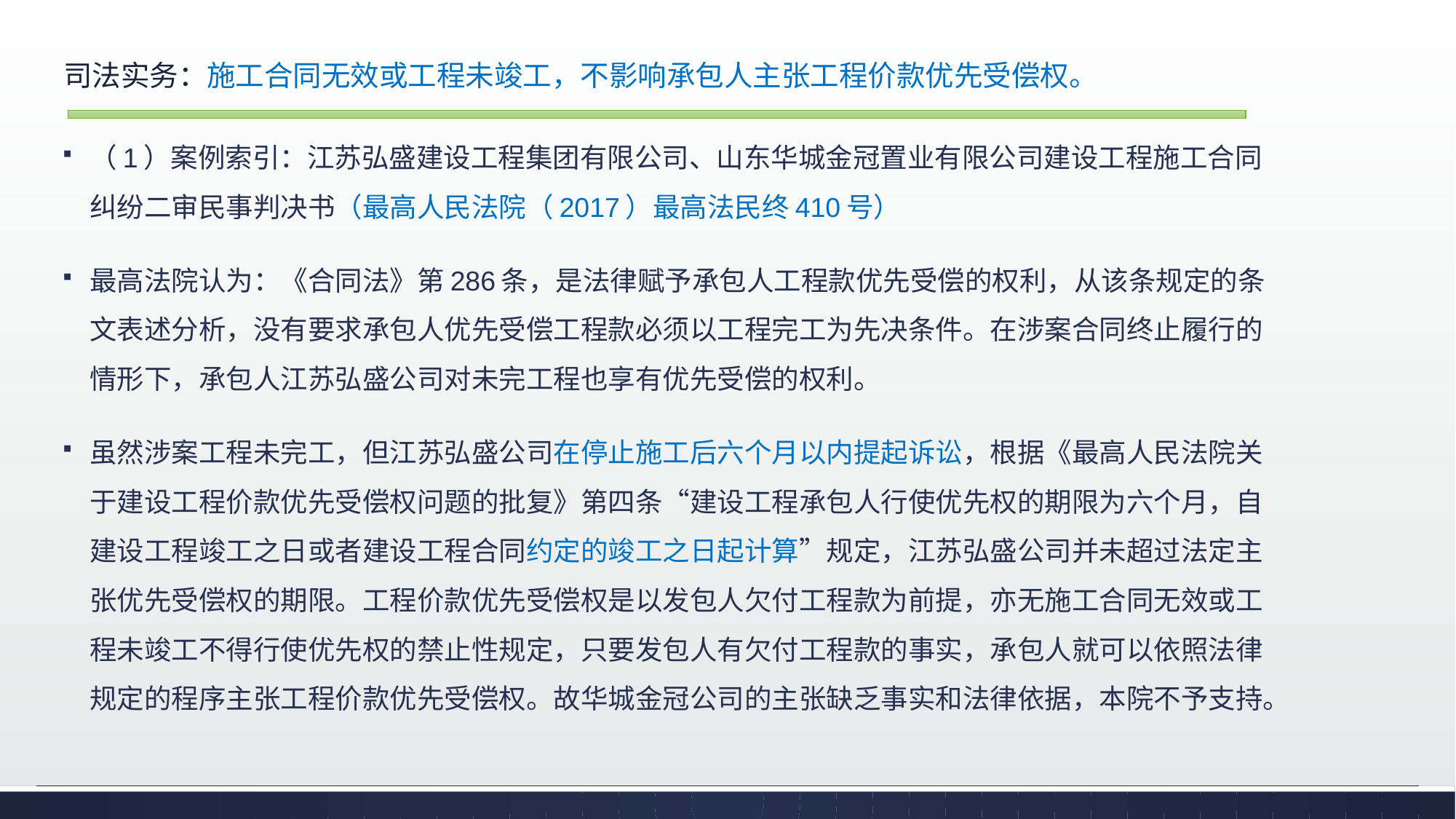

# 司法实务：施工合同无效或工程未竣工，不影响承包人主张工程价款优先受偿权。

（1）案例索引：江苏弘盛建设工程集团有限公司、山东华城金冠置业有限公司建设工程施工合同纠纷二审民事判决书（最高人民法院（2017）最高法民终410号）
最高法院认为：《合同法》第286条，是法律赋予承包人工程款优先受偿的权利，从该条规定的条文表述分析，没有要求承包人优先受偿工程款必须以工程完工为先决条件。在涉案合同终止履行的情形下，承包人江苏弘盛公司对未完工程也享有优先受偿的权利。
虽然涉案工程未完工，但江苏弘盛公司在停止施工后六个月以内提起诉讼，根据《最高人民法院关于建设工程价款优先受偿权问题的批复》第四条“建设工程承包人行使优先权的期限为六个月，自建设工程竣工之日或者建设工程合同约定的竣工之日起计算”规定，江苏弘盛公司并未超过法定主张优先受偿权的期限。工程价款优先受偿权是以发包人欠付工程款为前提，亦无施工合同无效或工程未竣工不得行使优先权的禁止性规定，只要发包人有欠付工程款的事实，承包人就可以依照法律规定的程序主张工程价款优先受偿权。故华城金冠公司的主张缺乏事实和法律依据，本院不予支持。